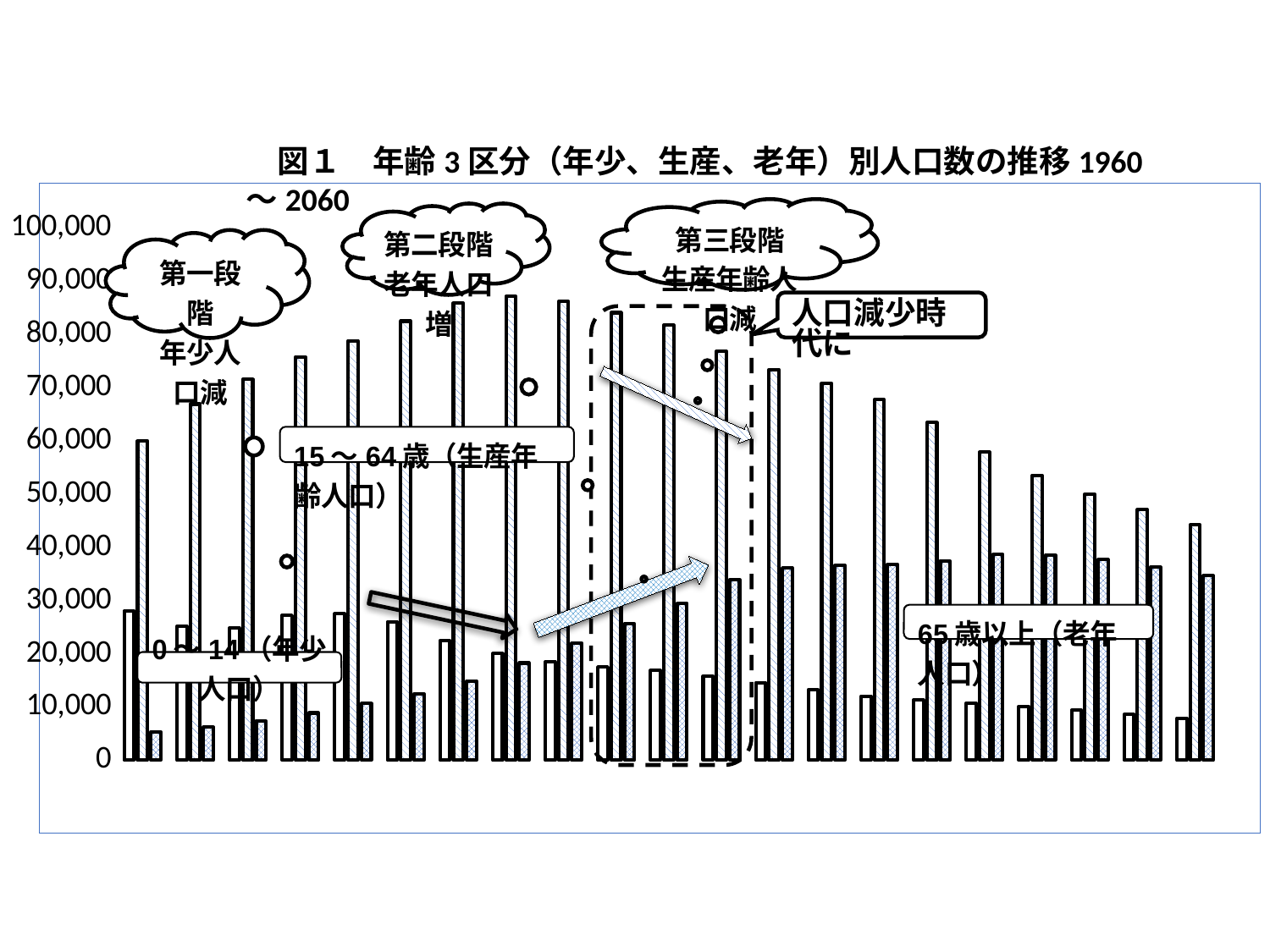

図１　年齢3区分（年少、生産、老年）別人口数の推移1960～2060

### Chart

| Category | 0～14歳 | 15～64歳 | 65歳以上 |
|---|---|---|---|
| 1960 | 28067.0 | 60002.0 | 5350.0 |
| 1965 | 25166.0 | 66928.0 | 6181.0 |
| 1970 | 24823.0 | 71566.0 | 7331.0 |
| 1975 | 27221.0 | 75807.0 | 8865.0 |
| 1980 | 27507.0 | 78835.0 | 10647.0 |
| 1985 | 26033.0 | 82506.0 | 12468.0 |
| 1990 | 22486.0 | 85904.0 | 14895.0 |
| 1995 | 20014.0 | 87165.0 | 18261.0 |
| 2000 | 18472.0 | 86220.0 | 22005.0 |
| 2005 | 17521.0 | 84092.0 | 25672.0 |
| 2010 | 16839.0 | 81735.0 | 29484.0 |
| 2015 | 15827.0 | 76818.0 | 33952.0 |
| 2020 | 14568.0 | 73408.0 | 36124.0 |
| 2025 | 13240.0 | 70845.0 | 36573.0 |
| 2030 | 12039.0 | 67730.0 | 36849.0 |
| 2035 | 11287.0 | 63430.0 | 37407.0 |
| 2040 | 10732.0 | 57866.0 | 38678.0 |
| 2045 | 10116.0 | 53531.0 | 38564.0 |
| 2050 | 9387.0 | 50013.0 | 37676.0 |
| 2055 | 8614.0 | 47063.0 | 36257.0 |
| 2060 | 7912.0 | 44183.0 | 34642.0 |